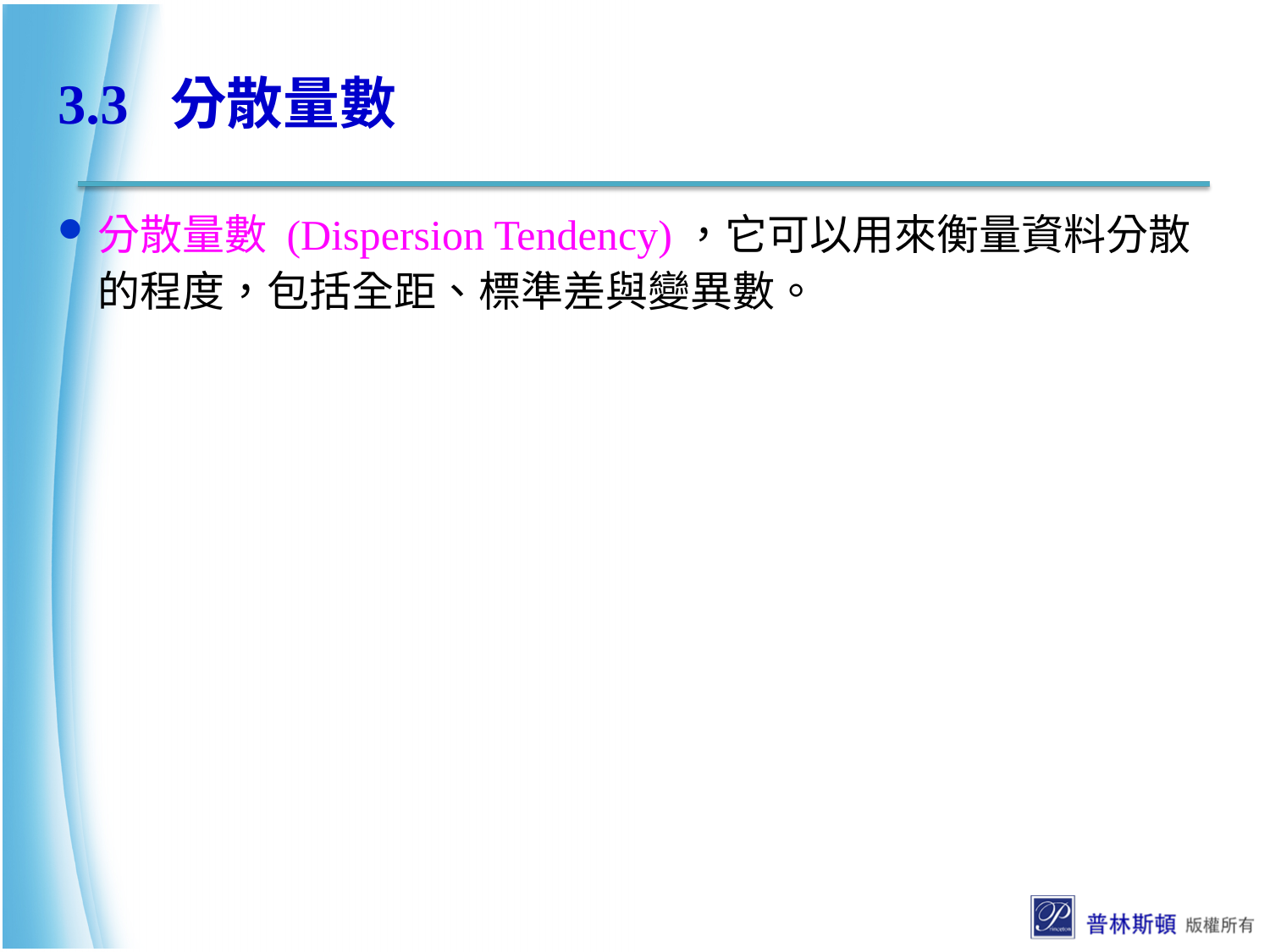

# 3.3  分散量數
分散量數 (Dispersion Tendency)，它可以用來衡量資料分散的程度，包括全距、標準差與變異數。